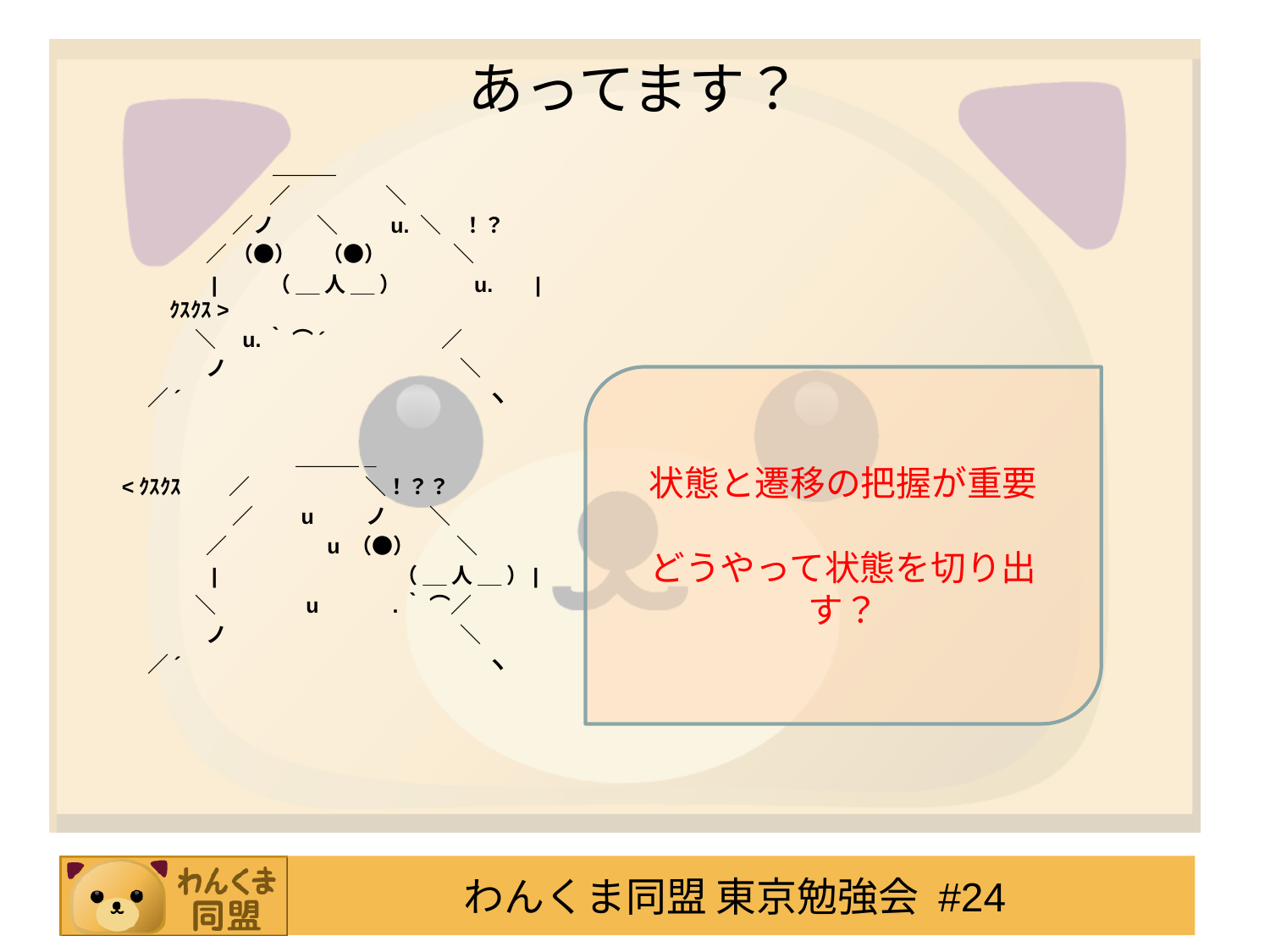

# あってます？
　 　 　 　 　 　＿＿＿
　　　　　　　／　　 　 　＼
　　　　 　／ノ　　＼　　 u. ＼　！？
　　　　／ （●） 　（●） 　　　＼
　　　　|　 　（__人__）　 　　u. 　 |　ｸｽｸｽ>
　 　　 ＼　u.｀ ⌒´　 　　　　／
　　　　ノ　　　　　　　　　　　＼
　 ／´　　　　　　　　　　　　 　　ヽ

　　　　　 　　　＿＿＿_
<ｸｽｸｽ　 　／　　　 　 　＼！？？
　　　　 　／　　u　　 ノ　　＼
　　　　／ 　　　　 u （●）　　＼
　　　　|　 　　　　　　　（__人__）|
　 　　 ＼　　　　u　　　.｀ ⌒／
　　　　ノ　　　　　　　　　　　＼
　 ／´　　　　　　　　　　　　 　　ヽ

状態と遷移の把握が重要

どうやって状態を切り出す？